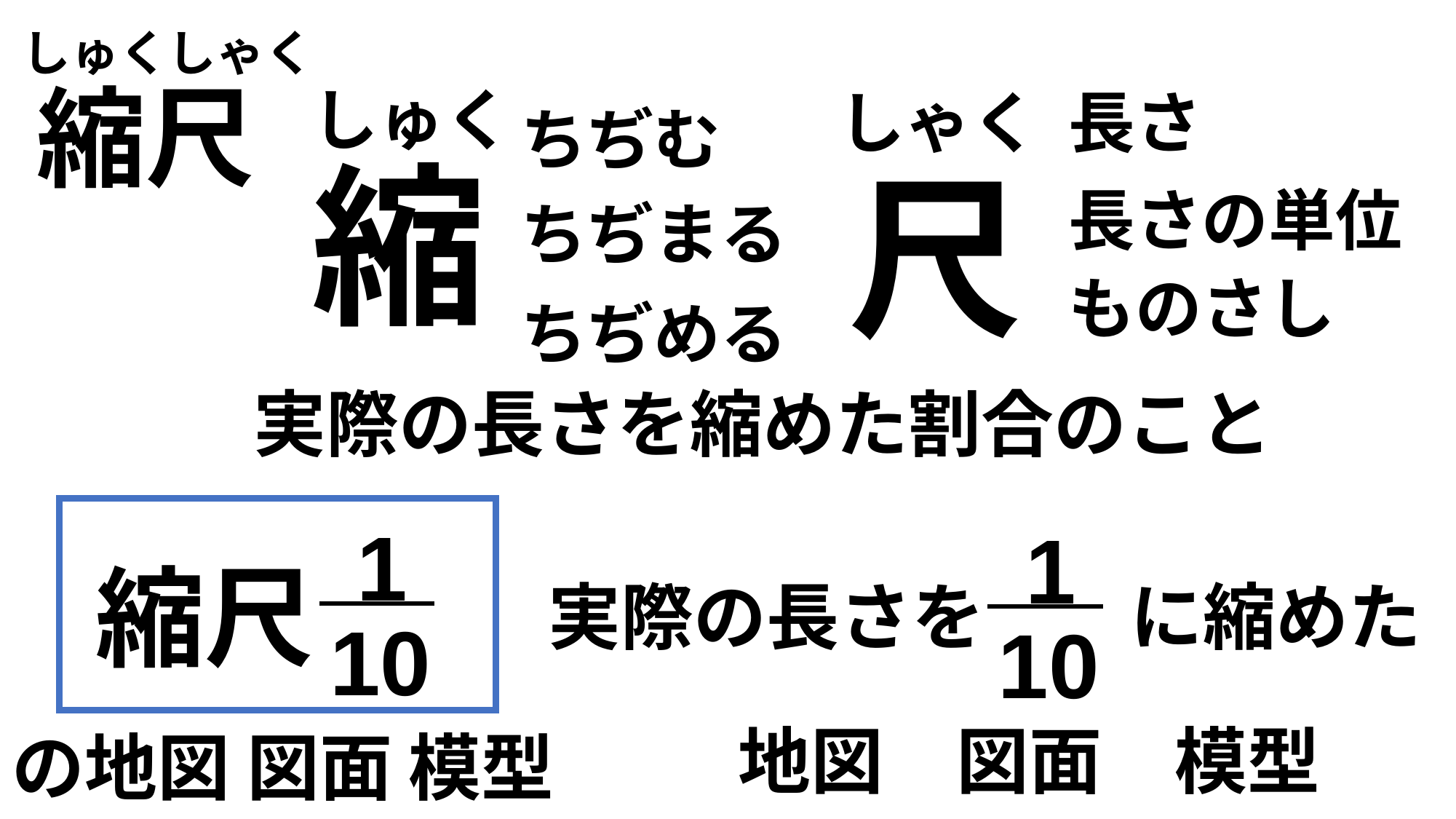

しゅくしゃく
縮尺
しゅく
長さ
しゃく
ちぢむ
縮
尺
長さの単位
ちぢまる
ものさし
ちぢめる
実際の長さを縮めた割合のこと

1
10
1
10
縮尺
実際の長さを　　に縮めた
地図　図面　模型
の地図 図面 模型